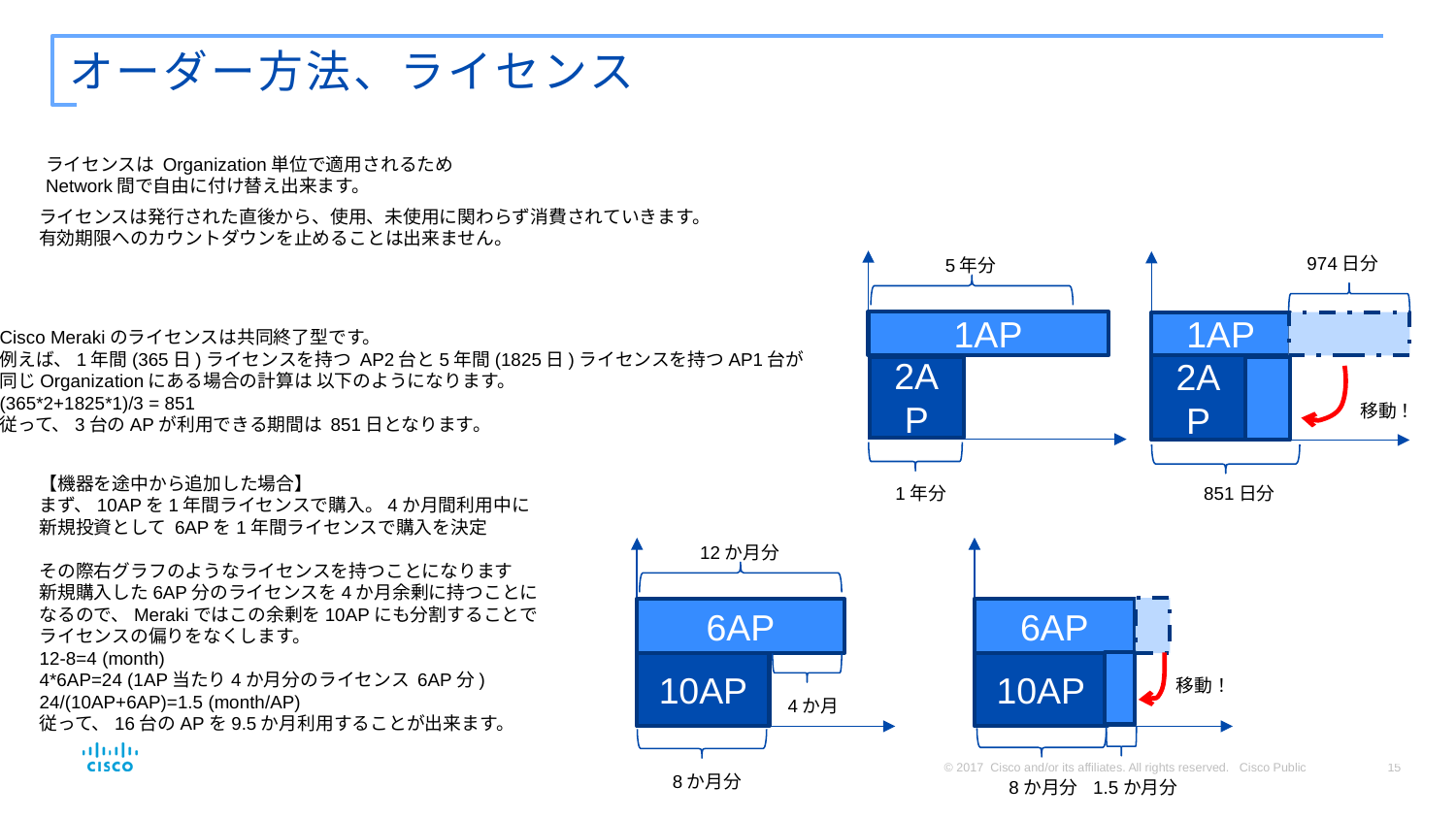

# オーダー方法、ライセンス
ライセンスは Organization単位で適用されるため
Network間で自由に付け替え出来ます。

ライセンスは発行された直後から、使用、未使用に関わらず消費されていきます。
有効期限へのカウントダウンを止めることは出来ません。

974日分
5年分
1AP
1AP

Cisco Merakiのライセンスは共同終了型です。
例えば、1年間(365日)ライセンスを持つ AP2台と5年間(1825日)ライセンスを持つAP1台が
同じOrganizationにある場合の計算は 以下のようになります。
(365*2+1825*1)/3 = 851
従って、3台のAPが利用できる期間は 851日となります。
2AP
2AP

移動！

【機器を途中から追加した場合】
まず、10APを1年間ライセンスで購入。4か月間利用中に
新規投資として 6APを1年間ライセンスで購入を決定

その際右グラフのようなライセンスを持つことになります
新規購入した6AP分のライセンスを4か月余剰に持つことに
なるので、Merakiではこの余剰を10APにも分割することで
ライセンスの偏りをなくします。
12-8=4 (month)
4*6AP=24 (1AP当たり4か月分のライセンス 6AP分)
24/(10AP+6AP)=1.5 (month/AP)
従って、16台のAPを9.5か月利用することが出来ます。

1年分
851日分
12か月分
6AP
6AP

10AP
10AP

移動！

4か月

8か月分
8か月分
1.5か月分